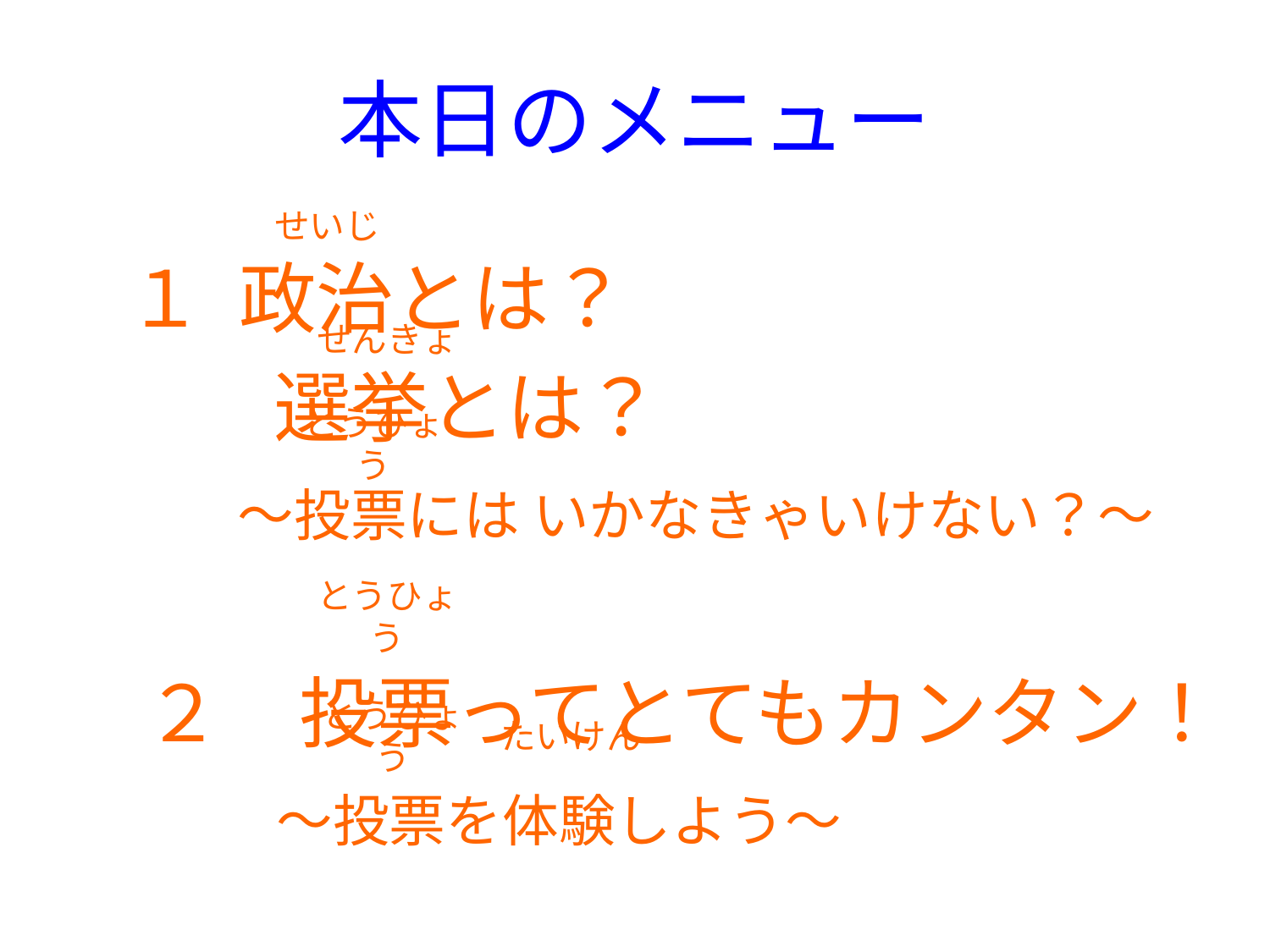

# 本日のメニュー
せいじ
　１  政治とは？
　　    選挙とは？
　　   ～投票には いかなきゃいけない？～

　 ２　投票ってとてもカンタン！
　　 　～投票を体験しよう～

せんきょ
とうひょう
とうひょう
とうひょう
たいけん